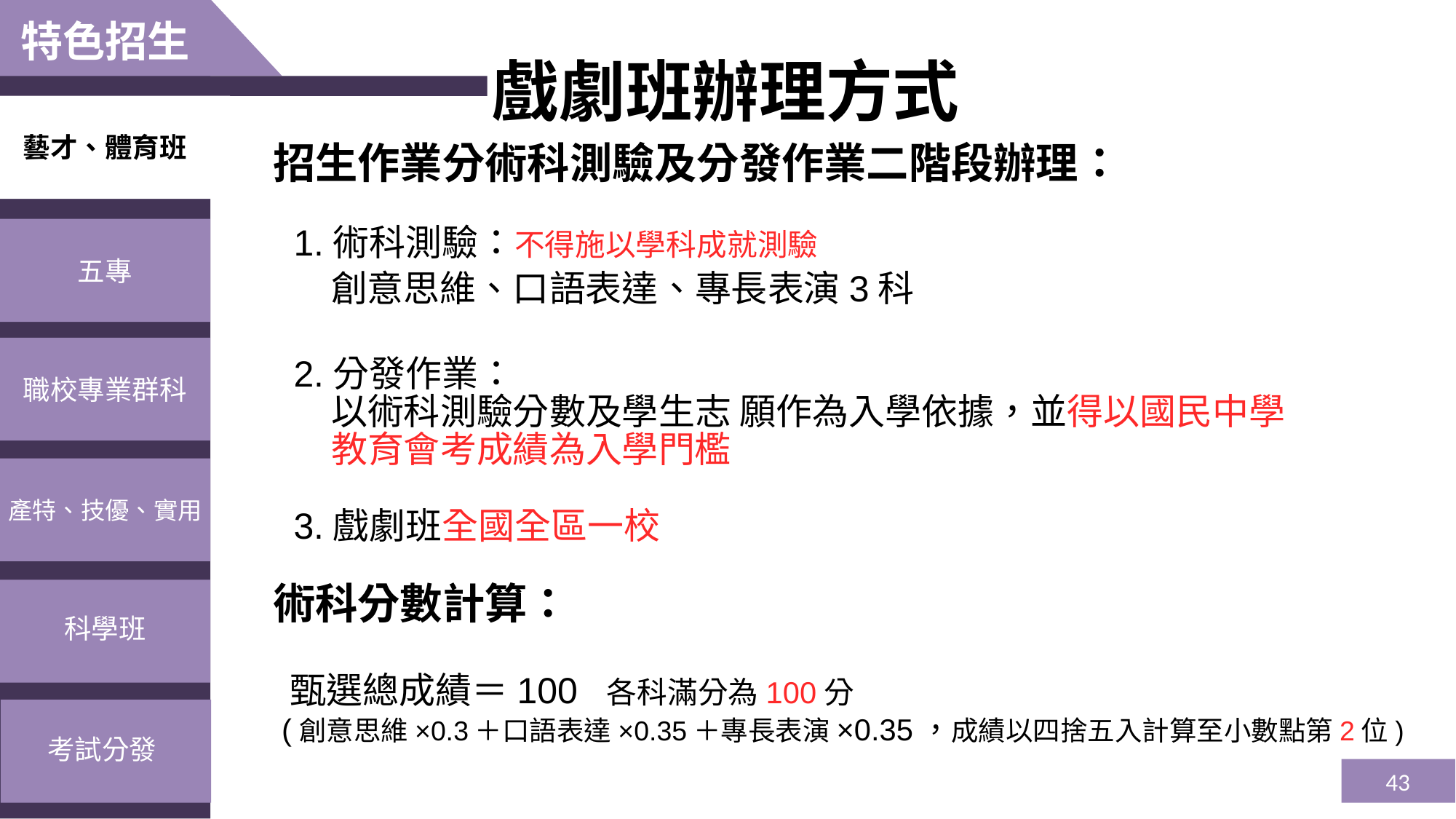

特色招生

戲劇班辦理方式

藝才、體育班
招生作業分術科測驗及分發作業二階段辦理：

  1.術科測驗：不得施以學科成就測驗
      創意思維、口語表達、專長表演3科

  2.分發作業：
      以術科測驗分數及學生志 願作為入學依據，並得以國民中學
      教育會考成績為入學門檻

  3.戲劇班全國全區一校

術科分數計算：

 甄選總成績＝100  各科滿分為100分
 (創意思維×0.3＋口語表達×0.35＋專長表演×0.35，成績以四捨五入計算至小數點第2位)

五專

職校專業群科

產特、技優、實用

科學班

考試分發

43